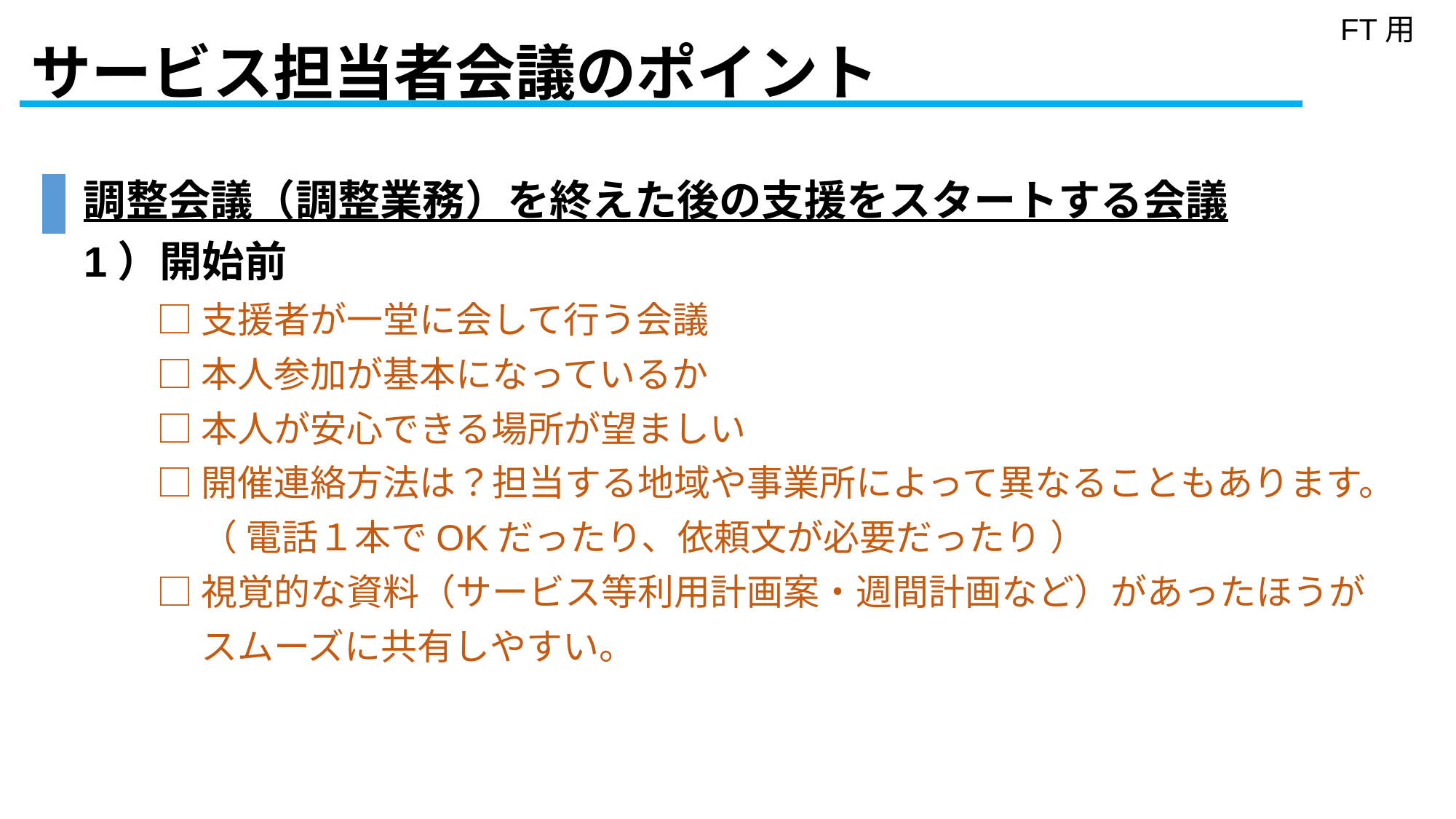

FT用
# サービス担当者会議のポイント
調整会議（調整業務）を終えた後の支援をスタートする会議
1）開始前
　　□ 支援者が一堂に会して行う会議
　　□ 本人参加が基本になっているか
　　□ 本人が安心できる場所が望ましい
　　□ 開催連絡方法は？担当する地域や事業所によって異なることもあります。
　　　 （ 電話１本でOKだったり、依頼文が必要だったり ）
　　□ 視覚的な資料（サービス等利用計画案・週間計画など）があったほうが
　　　 スムーズに共有しやすい。